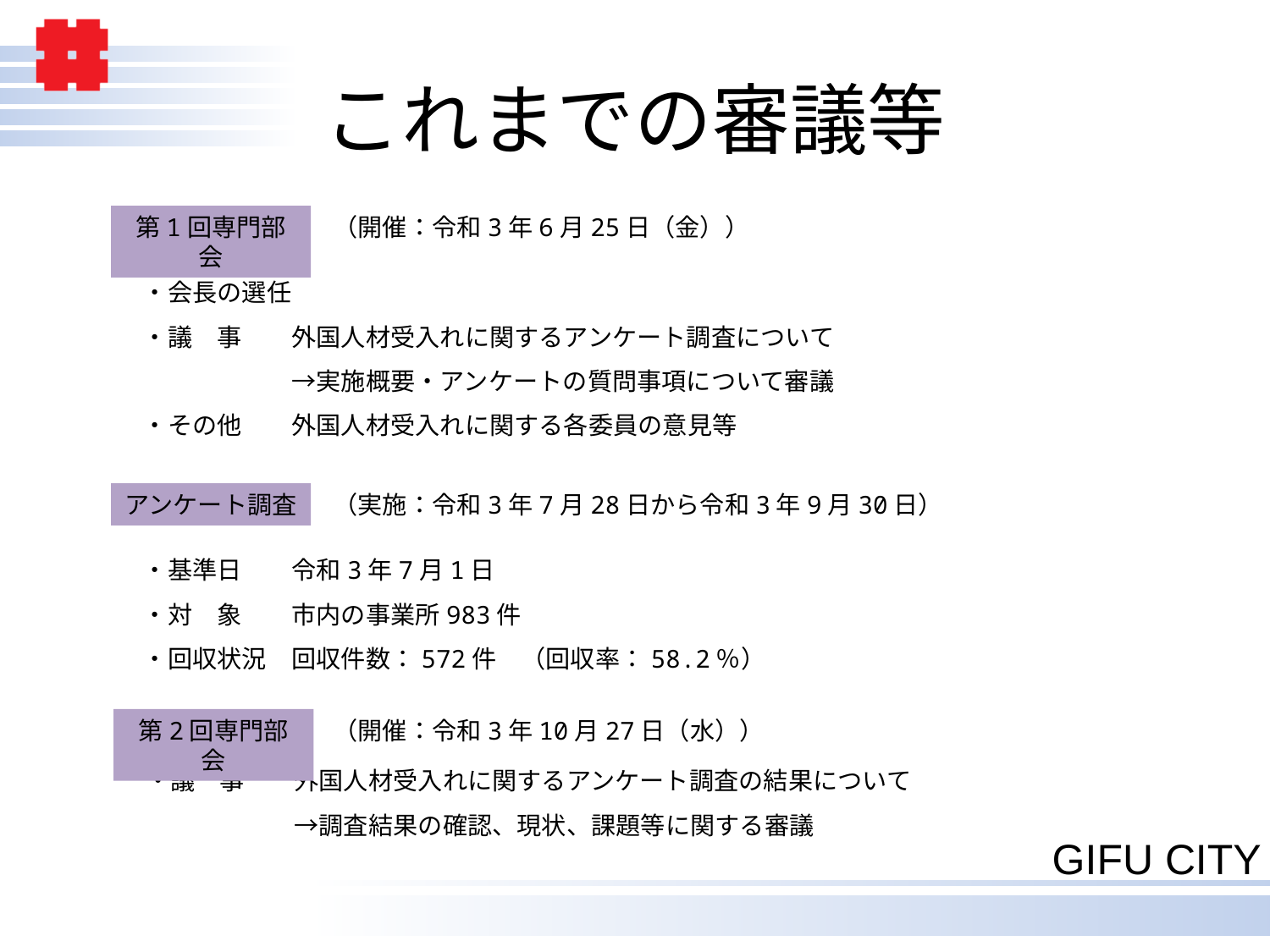

# これまでの審議等
第1回専門部会
（開催：令和3年6月25日（金））
・会長の選任
・議　事　　外国人材受入れに関するアンケート調査について
　　　　　　→実施概要・アンケートの質問事項について審議
・その他　　外国人材受入れに関する各委員の意見等
アンケート調査
（実施：令和3年7月28日から令和3年9月30日）
・基準日　　令和3年7月1日
・対　象　　市内の事業所983件
・回収状況　回収件数：572件　（回収率：58.2％）
第2回専門部会
（開催：令和3年10月27日（水））
・議　事　　外国人材受入れに関するアンケート調査の結果について
　　　　　　→調査結果の確認、現状、課題等に関する審議
3